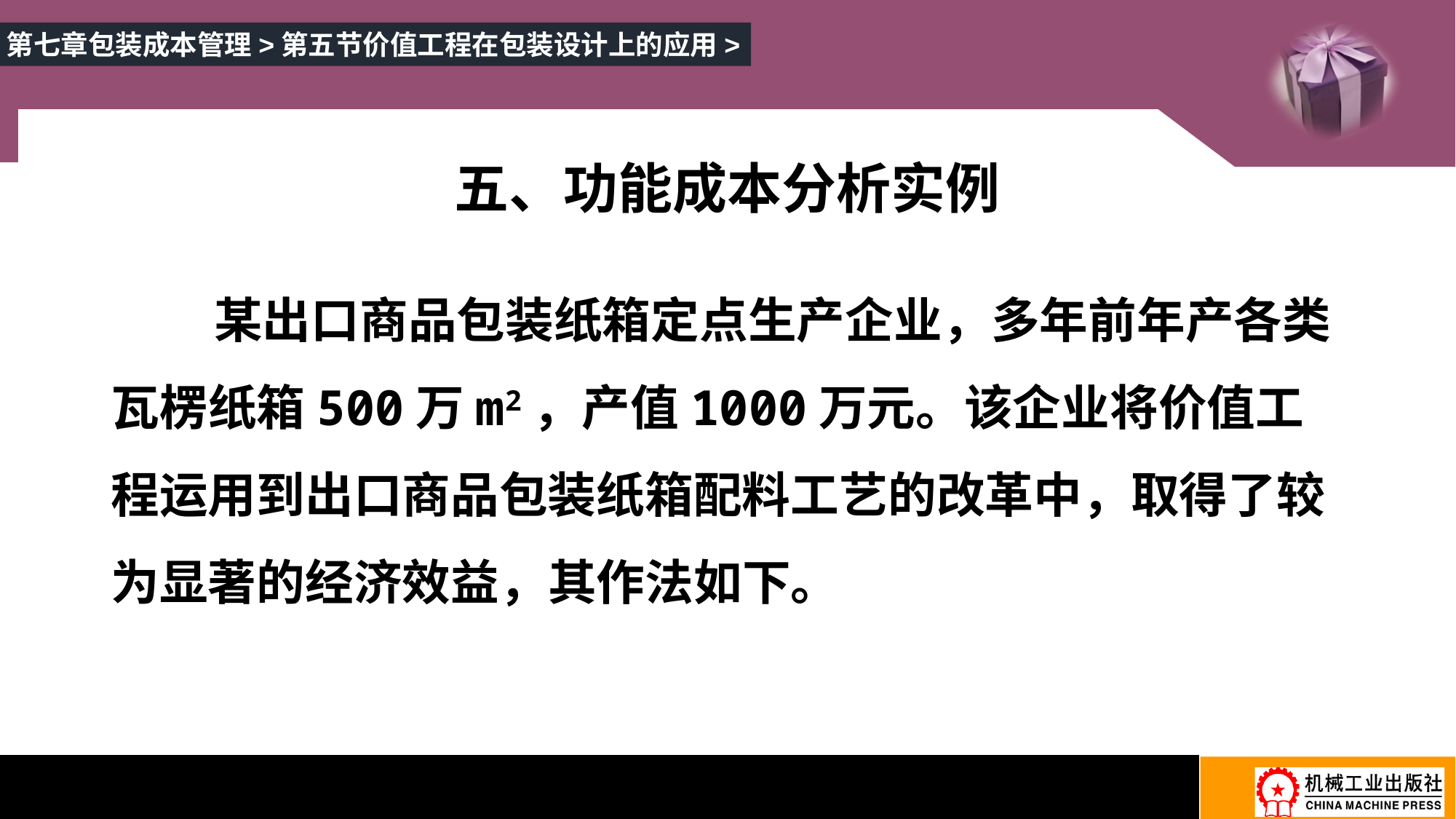

第七章包装成本管理>第五节价值工程在包装设计上的应用>
# 五、功能成本分析实例
某出口商品包装纸箱定点生产企业，多年前年产各类瓦楞纸箱500万m2，产值1000万元。该企业将价值工程运用到出口商品包装纸箱配料工艺的改革中，取得了较为显著的经济效益，其作法如下。